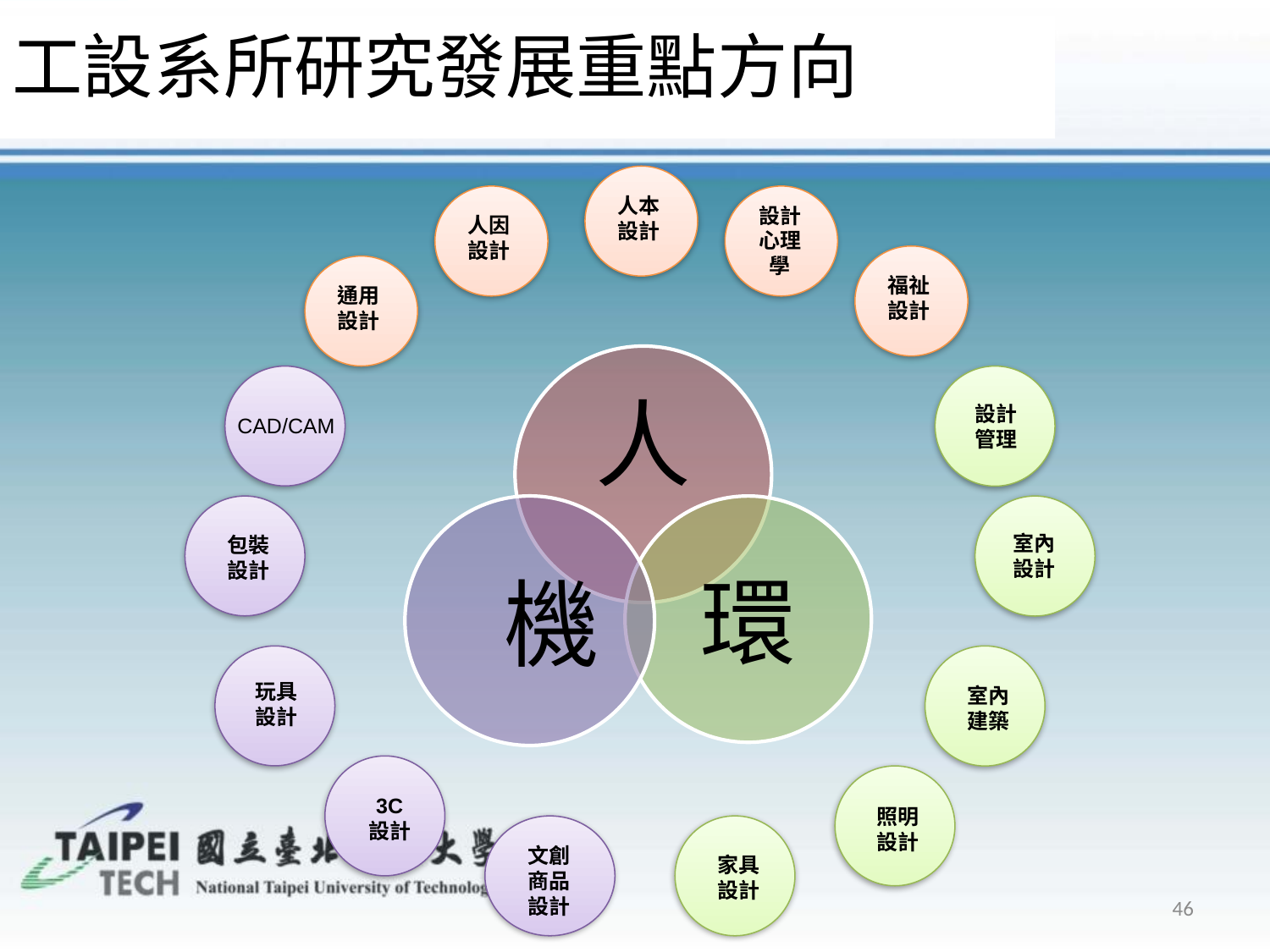

工設系所研究發展重點方向

人本設計

設計心理學
人因設計
人
環
 機

福祉設計
通用設計

設計管理
CAD/CAM

室內設計
包裝設計

玩具設計
室內建築

3C
設計
照明設計

文創商品設計
家具設計
46